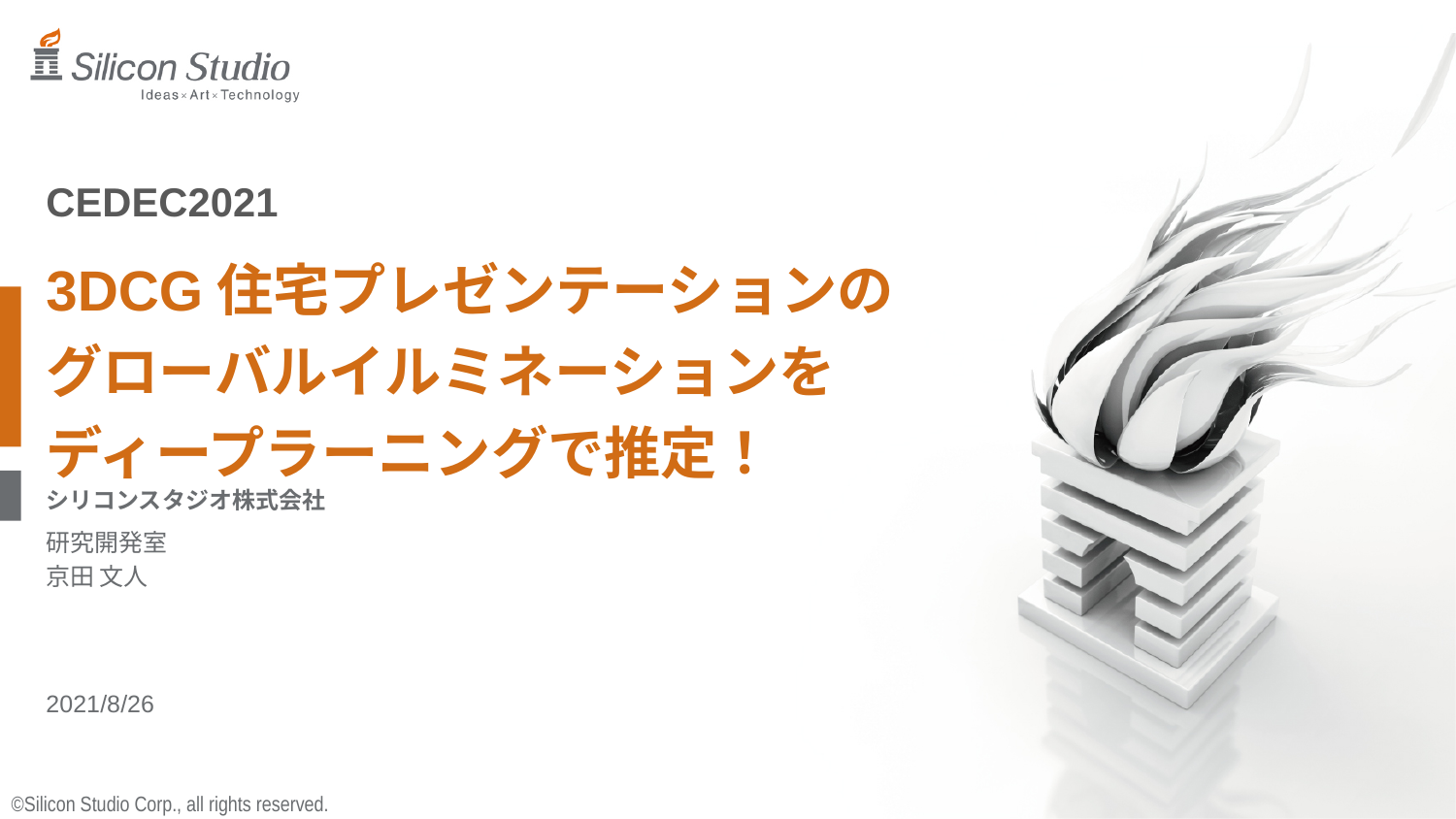

CEDEC2021
# 3DCG住宅プレゼンテーションのグローバルイルミネーションをディープラーニングで推定！
シリコンスタジオ株式会社

研究開発室
京田 文人
2021/8/26